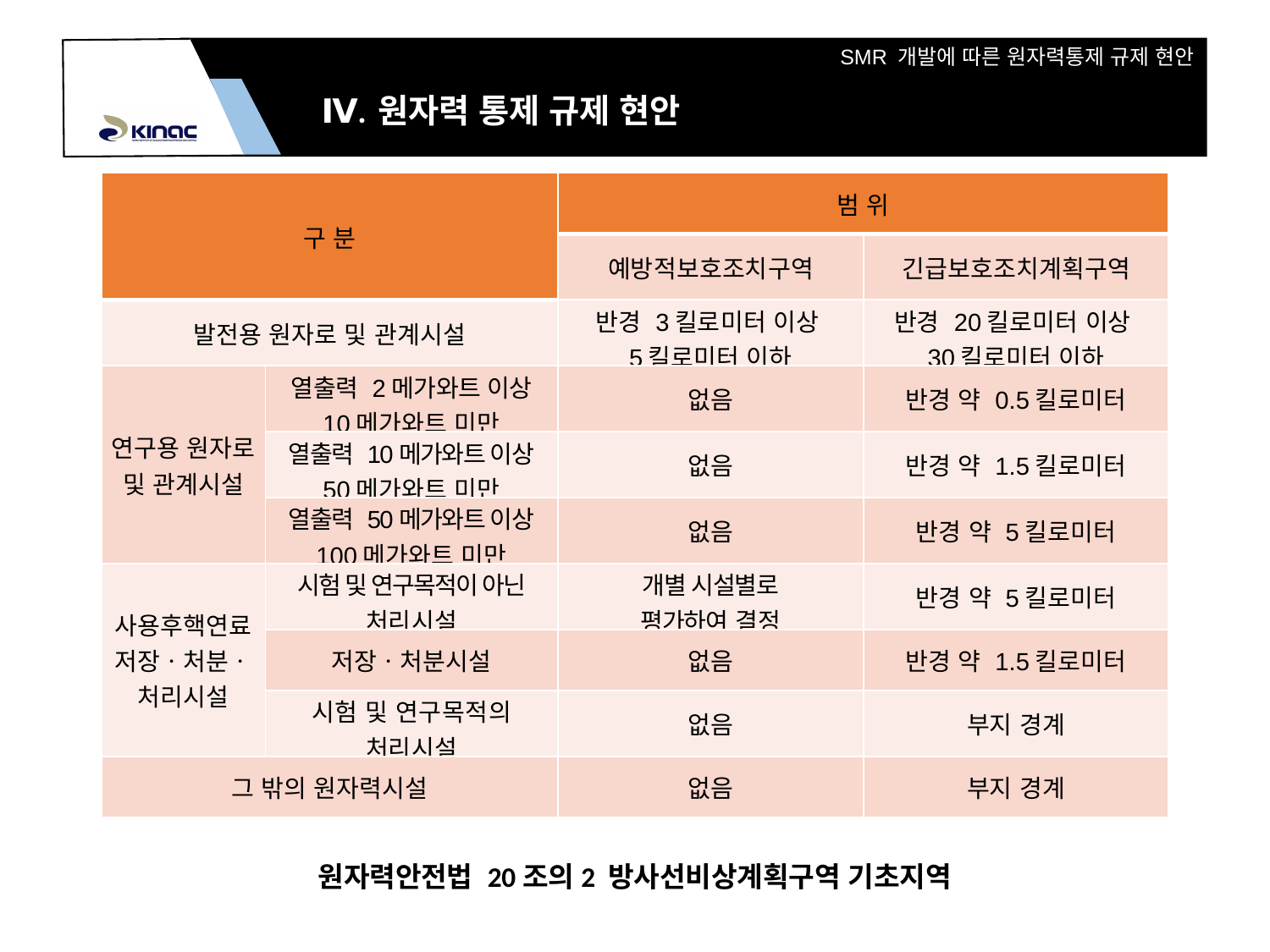

Ⅳ. 원자력 통제 규제 현안
| 구 분 |  | 범 위 |  |
| --- | --- | --- | --- |
|  |  | 예방적보호조치구역 | 긴급보호조치계획구역 |
| 발전용 원자로 및 관계시설 |  | 반경 3킬로미터 이상 5킬로미터 이하 | 반경 20킬로미터 이상 30킬로미터 이하 |
| 연구용 원자로 및 관계시설 | 열출력 2메가와트 이상 10메가와트 미만 | 없음 | 반경 약 0.5킬로미터 |
|  | 열출력 10메가와트 이상 50메가와트 미만 | 없음 | 반경 약 1.5킬로미터 |
|  | 열출력 50메가와트 이상 100메가와트 미만 | 없음 | 반경 약 5킬로미터 |
| 사용후핵연료 저장ㆍ처분ㆍ처리시설 | 시험 및 연구목적이 아닌 처리시설 | 개별 시설별로 평가하여 결정 | 반경 약 5킬로미터 |
|  | 저장ㆍ처분시설 | 없음 | 반경 약 1.5킬로미터 |
|  | 시험 및 연구목적의 처리시설 | 없음 | 부지 경계 |
| 그 밖의 원자력시설 |  | 없음 | 부지 경계 |
원자력안전법 20조의2 방사선비상계획구역 기초지역